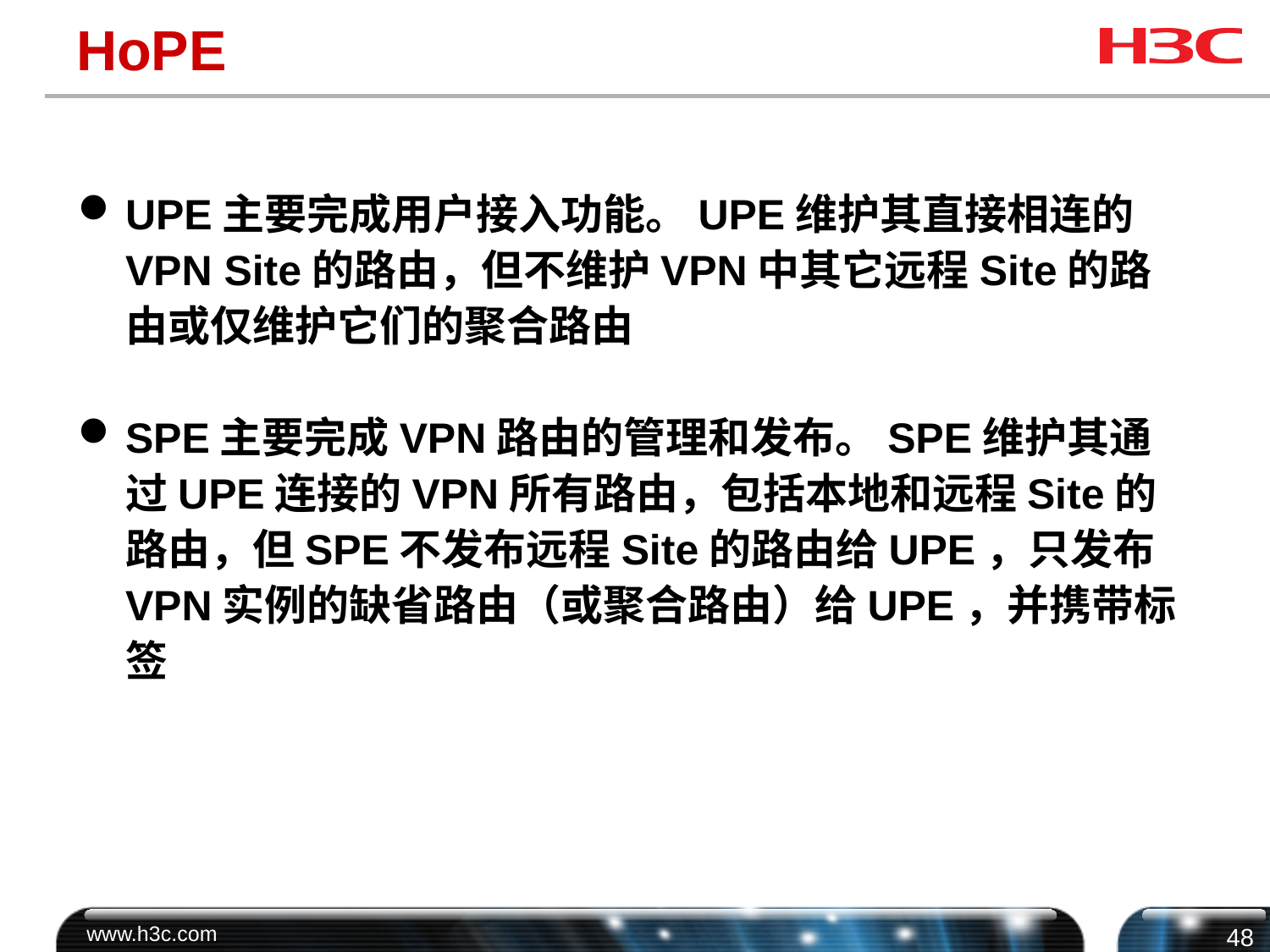

# HoPE
UPE主要完成用户接入功能。UPE维护其直接相连的VPN Site的路由，但不维护VPN中其它远程Site的路由或仅维护它们的聚合路由

SPE主要完成VPN路由的管理和发布。SPE维护其通过UPE连接的VPN所有路由，包括本地和远程Site的路由，但SPE不发布远程Site的路由给UPE，只发布VPN实例的缺省路由（或聚合路由）给UPE，并携带标签